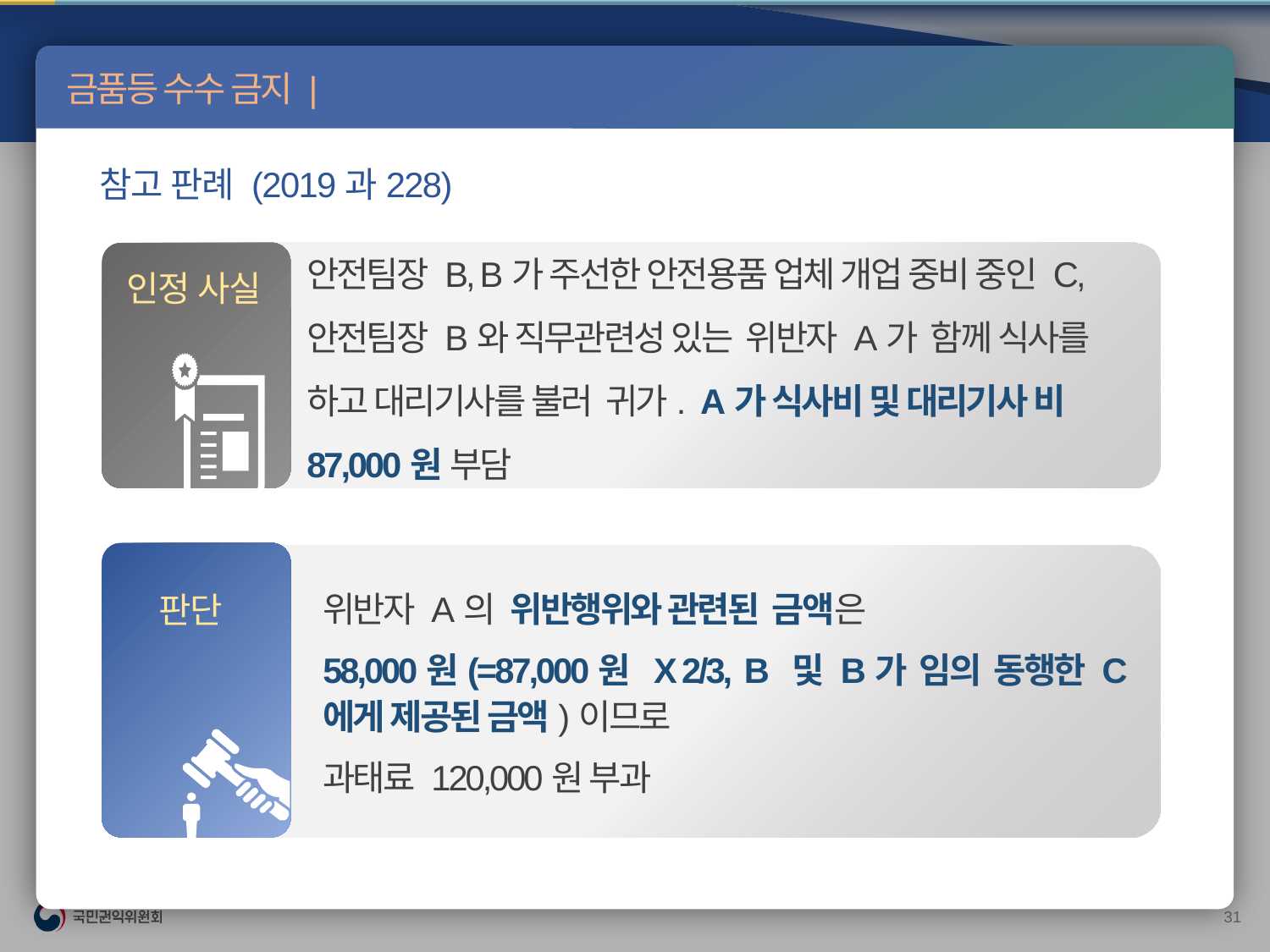

부정청탁금지

금품등 수수 금지 | 위반가액 산정(2)

참고 판례 (2019과228)

안전팀장 B, B가 주선한 안전용품 업체 개업 중비 중인 C, 안전팀장 B와 직무관련성 있는  위반자 A가  함께 식사를 하고 대리기사를 불러  귀가.  A가 식사비 및 대리기사 비 87,000원 부담
인정 사실

위반자 A의  위반행위와 관련된  금액은
58,000원(=87,000원  X 2/3,  B  및 B가  임의  동행한 C에게 제공된 금액)이므로
과태료 120,000원 부과
판단

31